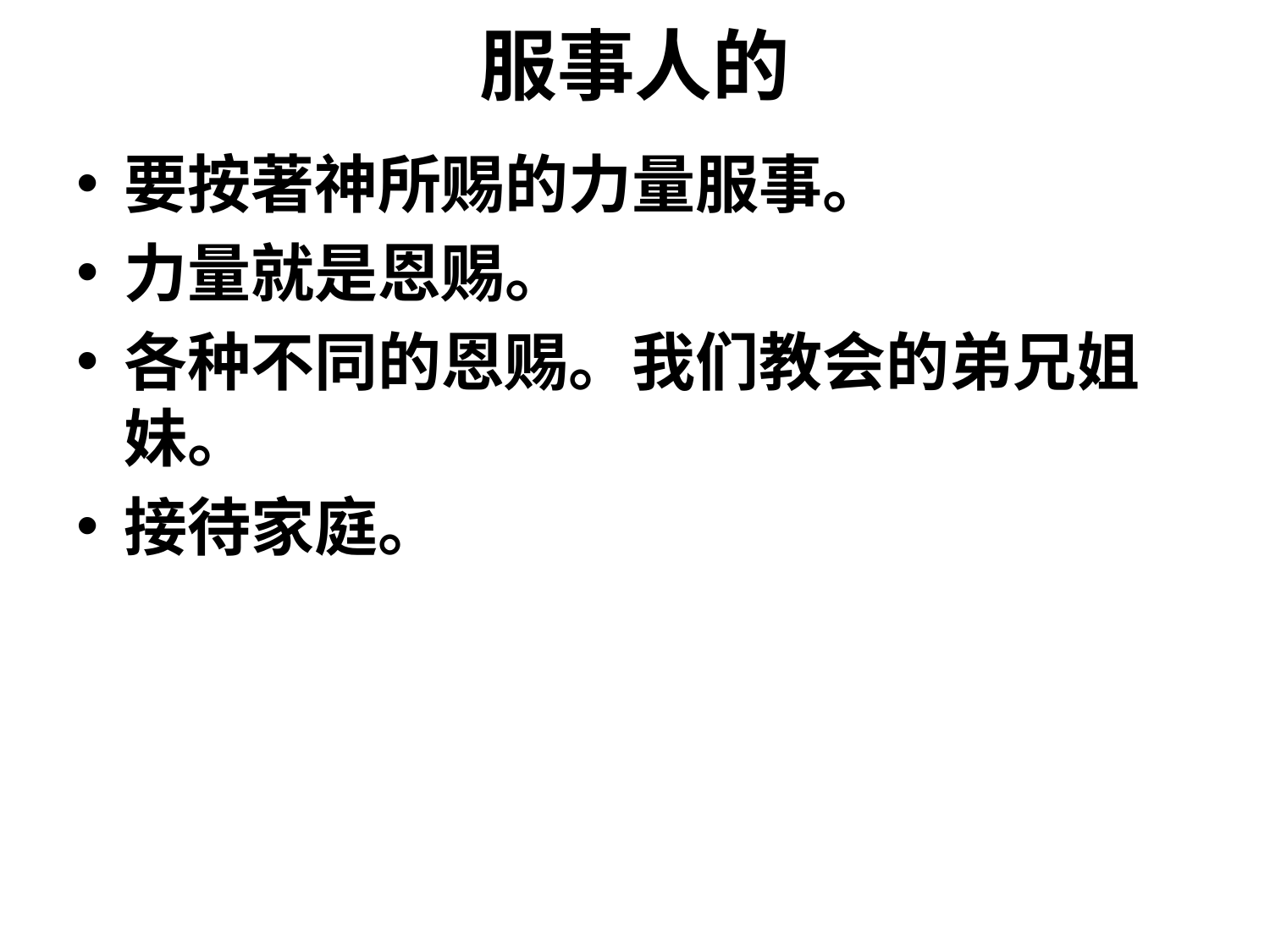

# 服事人的
要按著神所赐的力量服事。
力量就是恩赐。
各种不同的恩赐。我们教会的弟兄姐妹。
接待家庭。